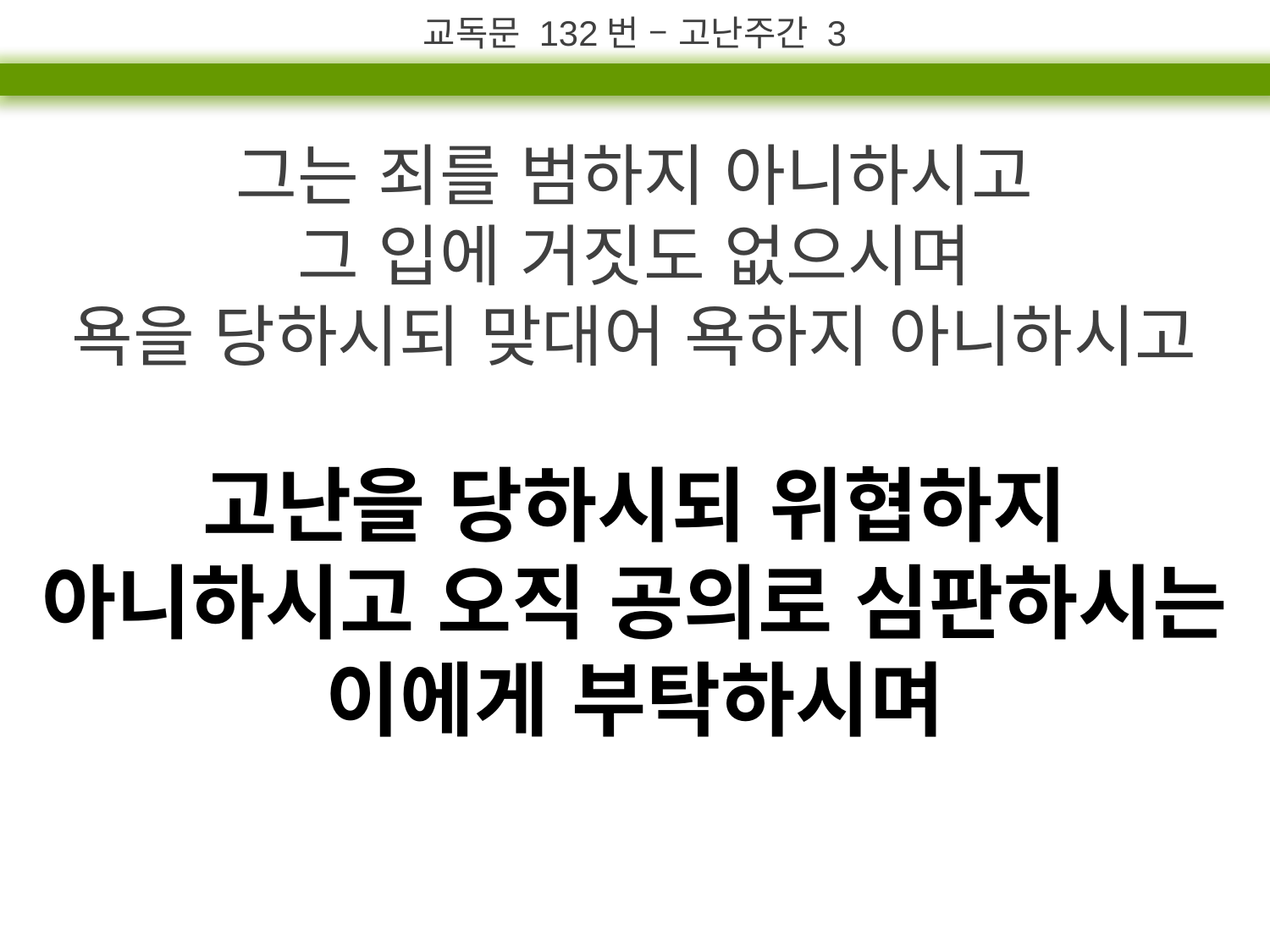

교독문 132번 – 고난주간 3

그는 죄를 범하지 아니하시고
그 입에 거짓도 없으시며
욕을 당하시되 맞대어 욕하지 아니하시고
고난을 당하시되 위협하지 아니하시고 오직 공의로 심판하시는 이에게 부탁하시며